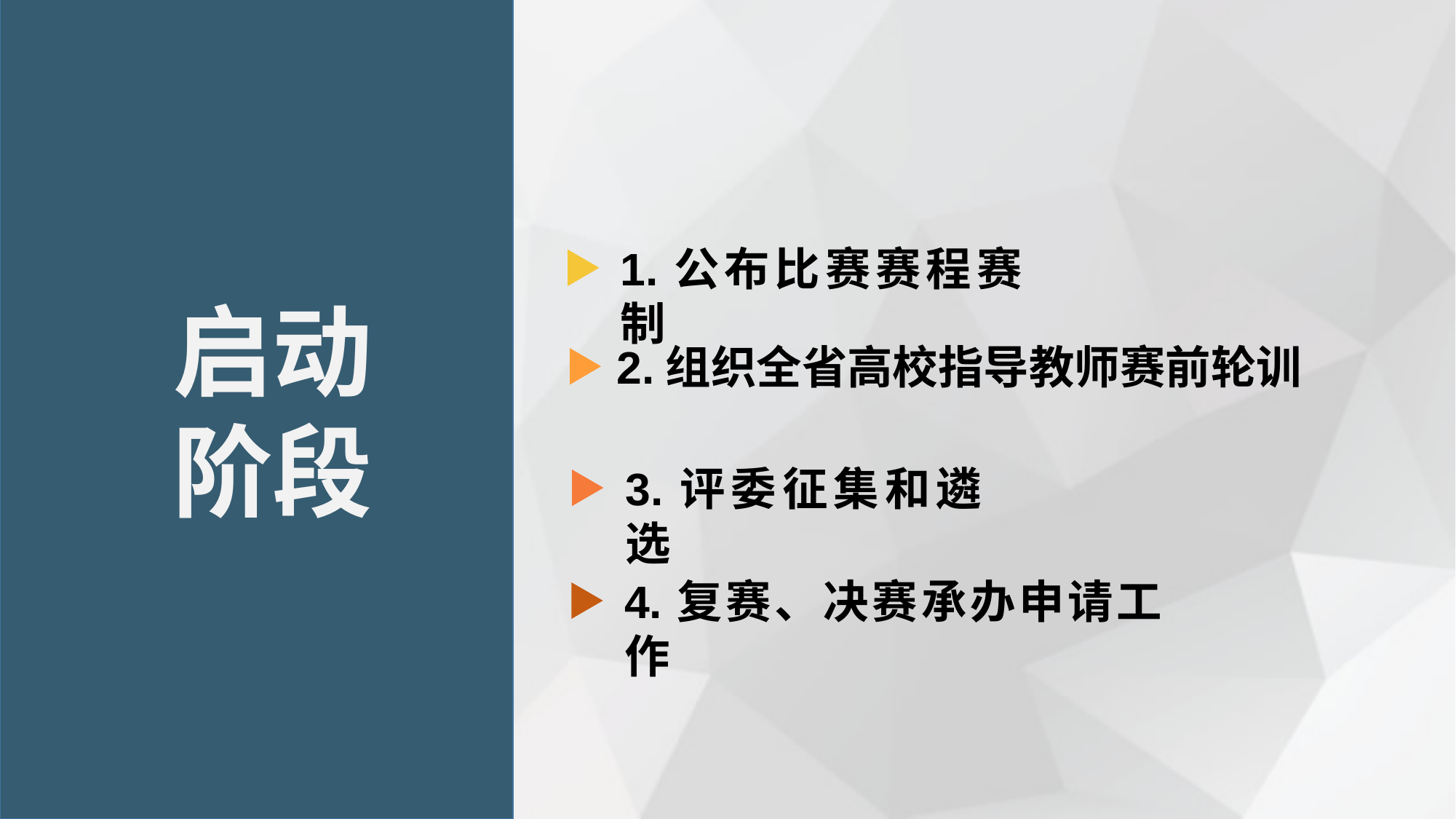

1.公布比赛赛程赛制

启动
阶段
2.组织全省高校指导教师赛前轮训

3.评委征集和遴选

4.复赛、决赛承办申请工作